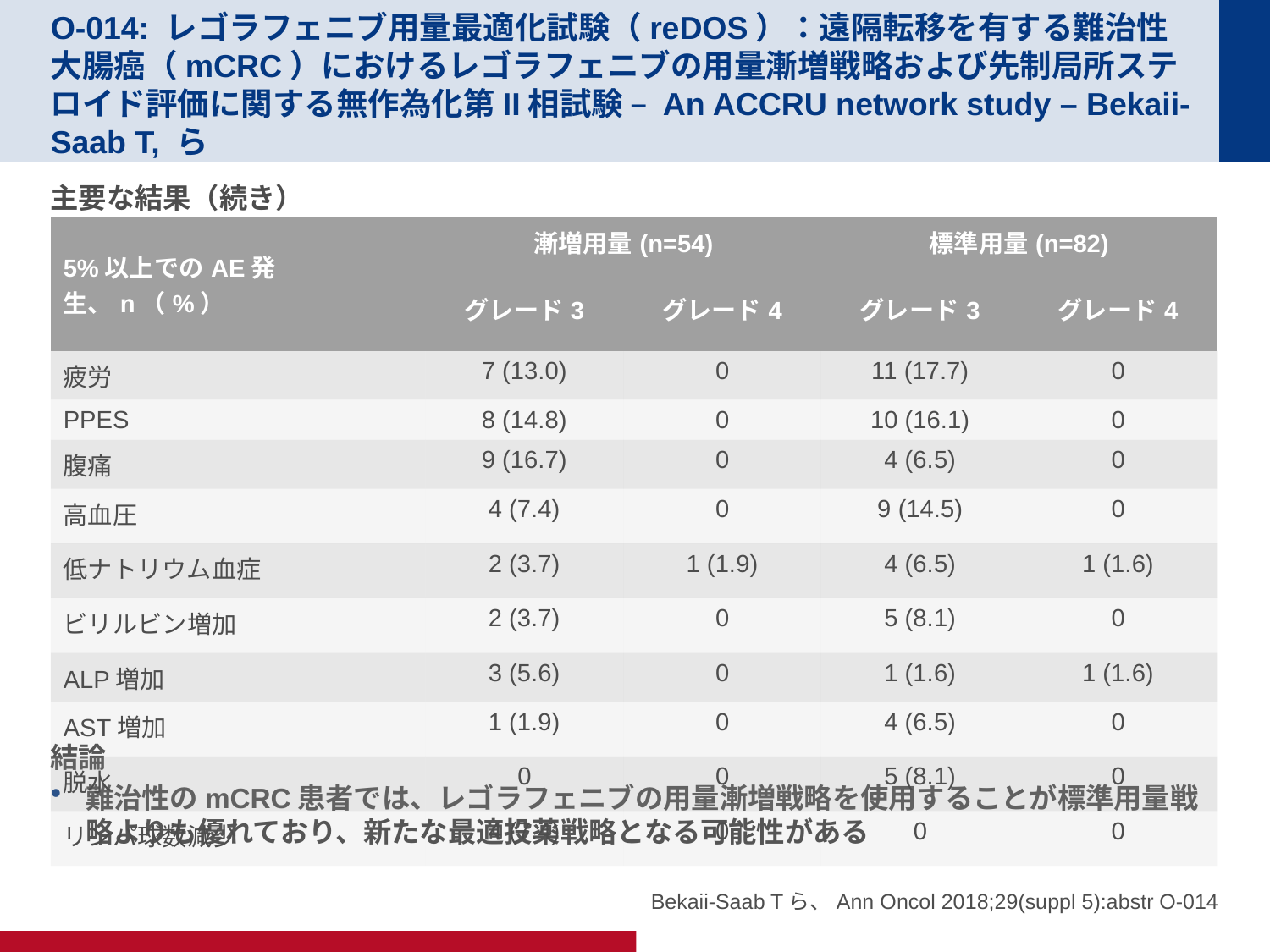

# O-014: レゴラフェニブ用量最適化試験（reDOS）：遠隔転移を有する難治性大腸癌（mCRC）におけるレゴラフェニブの用量漸増戦略および先制局所ステロイド評価に関する無作為化第II相試験 – An ACCRU network study – Bekaii-Saab T, ら
主要な結果（続き）
結論
難治性のmCRC患者では、レゴラフェニブの用量漸増戦略を使用することが標準用量戦略よりも優れており、新たな最適投薬戦略となる可能性がある
| 5%以上でのAE発生、n（%） | 漸増用量(n=54) |  | 標準用量(n=82) |  |
| --- | --- | --- | --- | --- |
|  | グレード3 | グレード4 | グレード3 | グレード4 |
| 疲労 | 7 (13.0) | 0 | 11 (17.7) | 0 |
| PPES | 8 (14.8) | 0 | 10 (16.1) | 0 |
| 腹痛 | 9 (16.7) | 0 | 4 (6.5) | 0 |
| 高血圧 | 4 (7.4) | 0 | 9 (14.5) | 0 |
| 低ナトリウム血症 | 2 (3.7) | 1 (1.9) | 4 (6.5) | 1 (1.6) |
| ビリルビン増加 | 2 (3.7) | 0 | 5 (8.1) | 0 |
| ALP増加 | 3 (5.6) | 0 | 1 (1.6) | 1 (1.6) |
| AST増加 | 1 (1.9) | 0 | 4 (6.5) | 0 |
| 脱水 | 0 | 0 | 5 (8.1) | 0 |
| リンパ球数減少 | 4 (7.4) | 0 | 0 | 0 |
Bekaii-Saab Tら、Ann Oncol 2018;29(suppl 5):abstr O-014